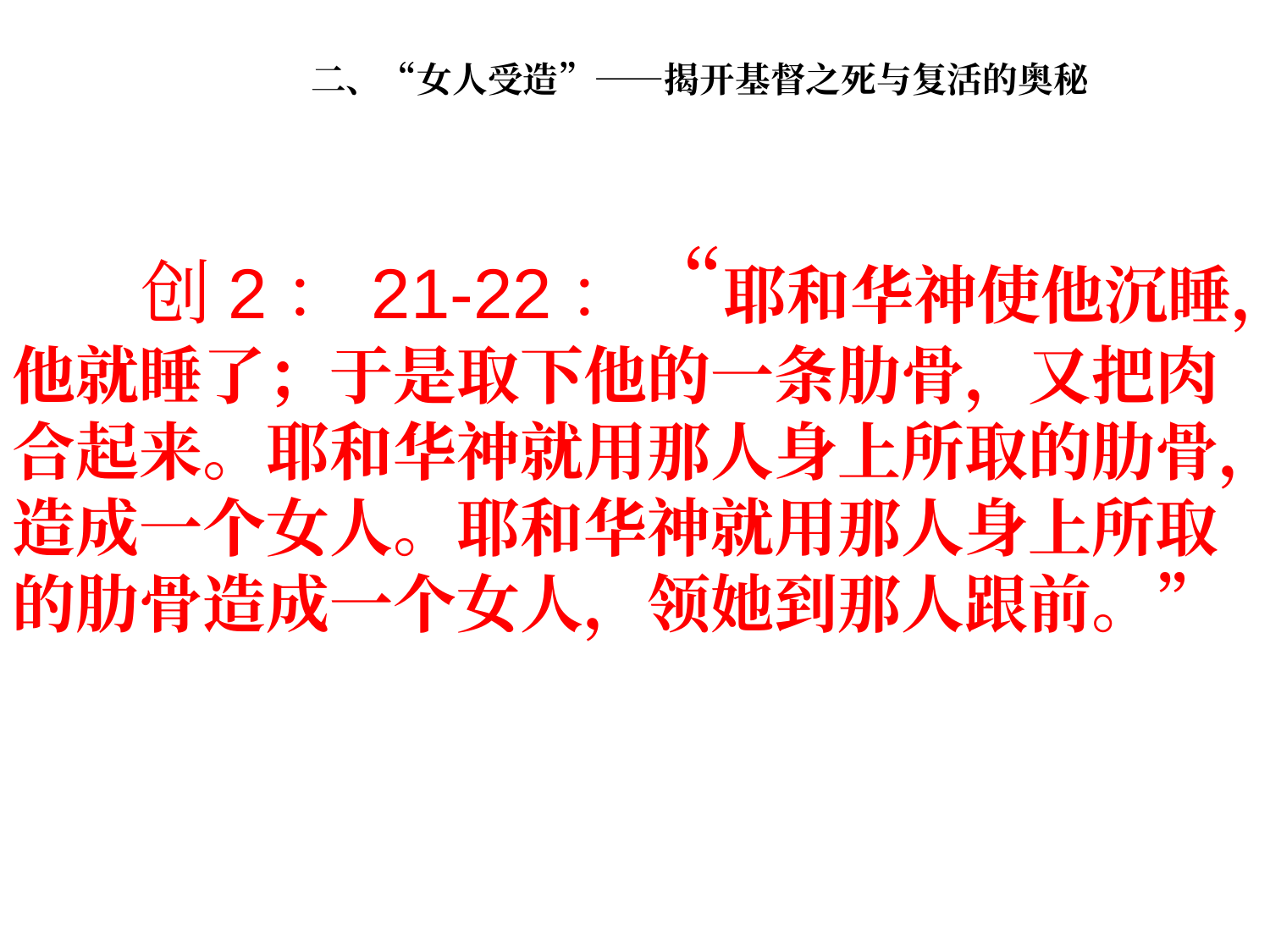

# 二、“女人受造”——揭开基督之死与复活的奥秘
     创2：21-22：“耶和华神使他沉睡，他就睡了；于是取下他的一条肋骨，又把肉合起来。耶和华神就用那人身上所取的肋骨，造成一个女人。耶和华神就用那人身上所取的肋骨造成一个女人，领她到那人跟前。”